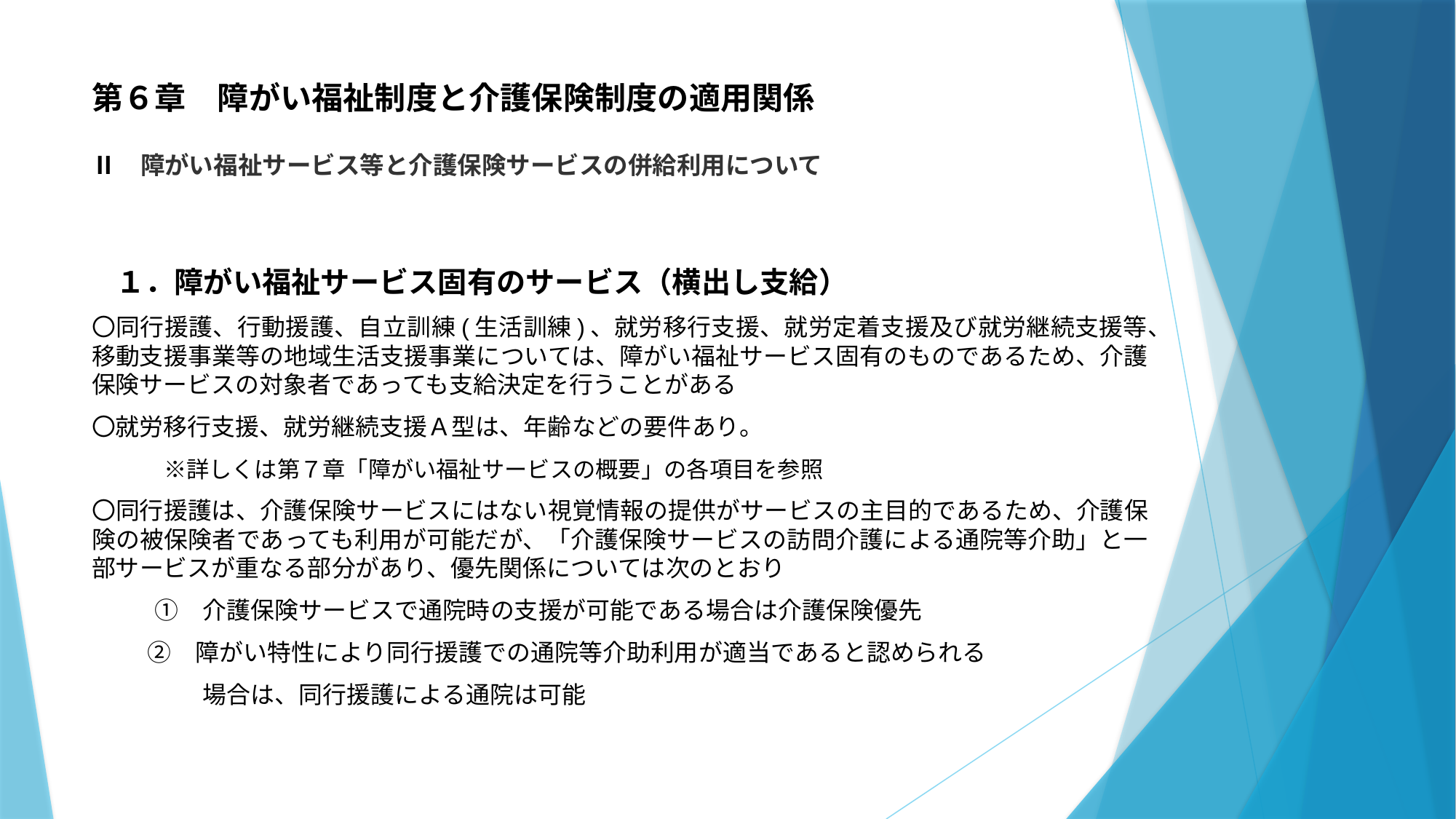

# 第６章　障がい福祉制度と介護保険制度の適用関係 Ⅱ　障がい福祉サービス等と介護保険サービスの併給利用について
　１．障がい福祉サービス固有のサービス（横出し支給）
〇同行援護、行動援護、自立訓練(生活訓練)、就労移行支援、就労定着支援及び就労継続支援等、移動支援事業等の地域生活支援事業については、障がい福祉サービス固有のものであるため、介護保険サービスの対象者であっても支給決定を行うことがある
〇就労移行支援、就労継続支援Ａ型は、年齢などの要件あり。
　　　※詳しくは第７章「障がい福祉サービスの概要」の各項目を参照
〇同行援護は、介護保険サービスにはない視覚情報の提供がサービスの主目的であるため、介護保険の被保険者であっても利用が可能だが、「介護保険サービスの訪問介護による通院等介助」と一部サービスが重なる部分があり、優先関係については次のとおり
　①　介護保険サービスで通院時の支援が可能である場合は介護保険優先
　   ②　障がい特性により同行援護での通院等介助利用が適当であると認められる
　　　　場合は、同行援護による通院は可能